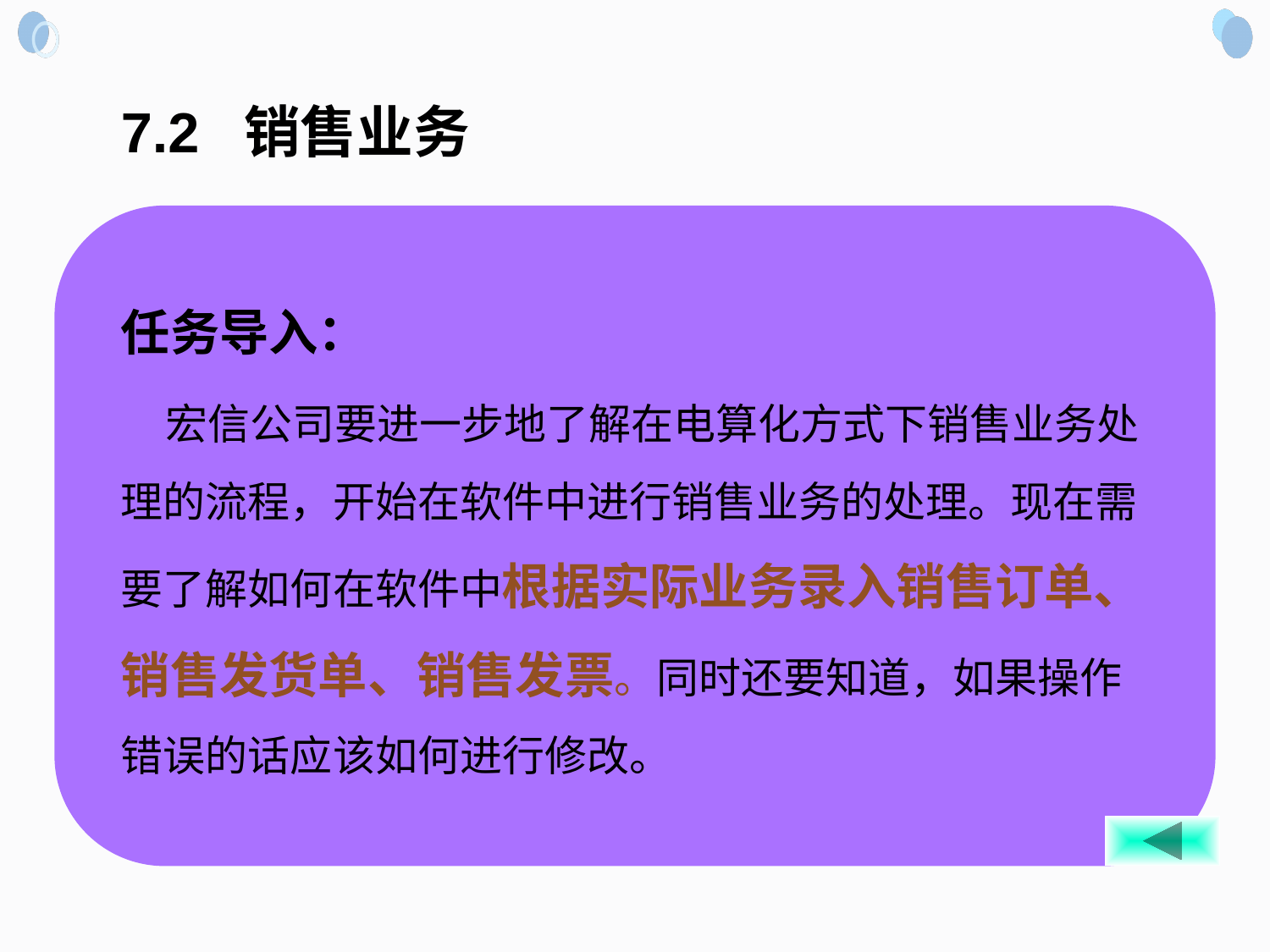

7.2  销售业务

任务导入：
   宏信公司要进一步地了解在电算化方式下销售业务处理的流程，开始在软件中进行销售业务的处理。现在需要了解如何在软件中根据实际业务录入销售订单、销售发货单、销售发票。同时还要知道，如果操作错误的话应该如何进行修改。